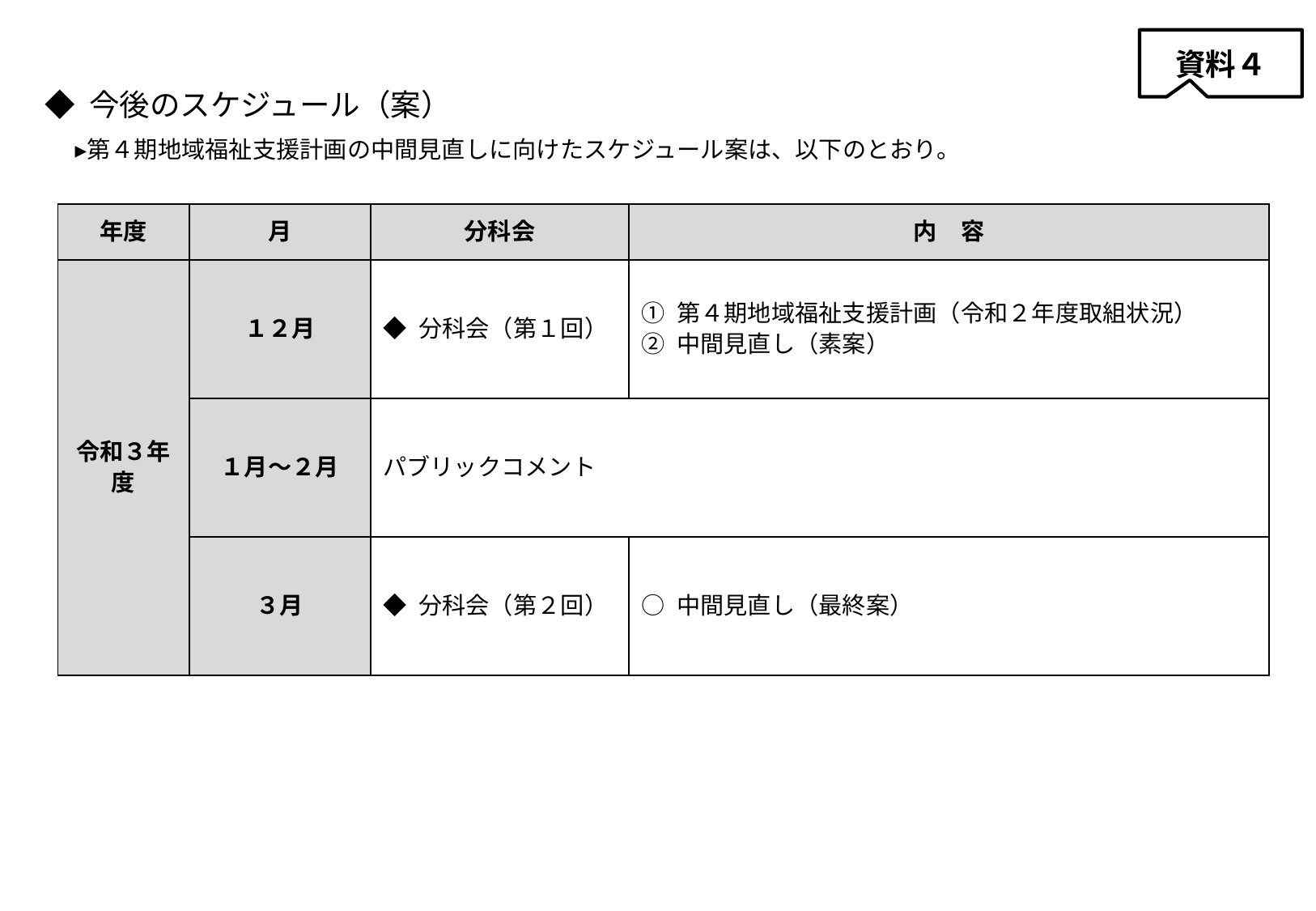

資料４
◆ 今後のスケジュール（案）
　▸第４期地域福祉支援計画の中間見直しに向けたスケジュール案は、以下のとおり。
| 年度 | 月 | 分科会 | 内　容 |
| --- | --- | --- | --- |
| 令和３年度 | １２月 | ◆ 分科会（第１回） | ① 第４期地域福祉支援計画（令和２年度取組状況） ② 中間見直し（素案） |
|  | １月～２月 | パブリックコメント |  |
|  | ３月 | ◆ 分科会（第２回） | ○ 中間見直し（最終案） |